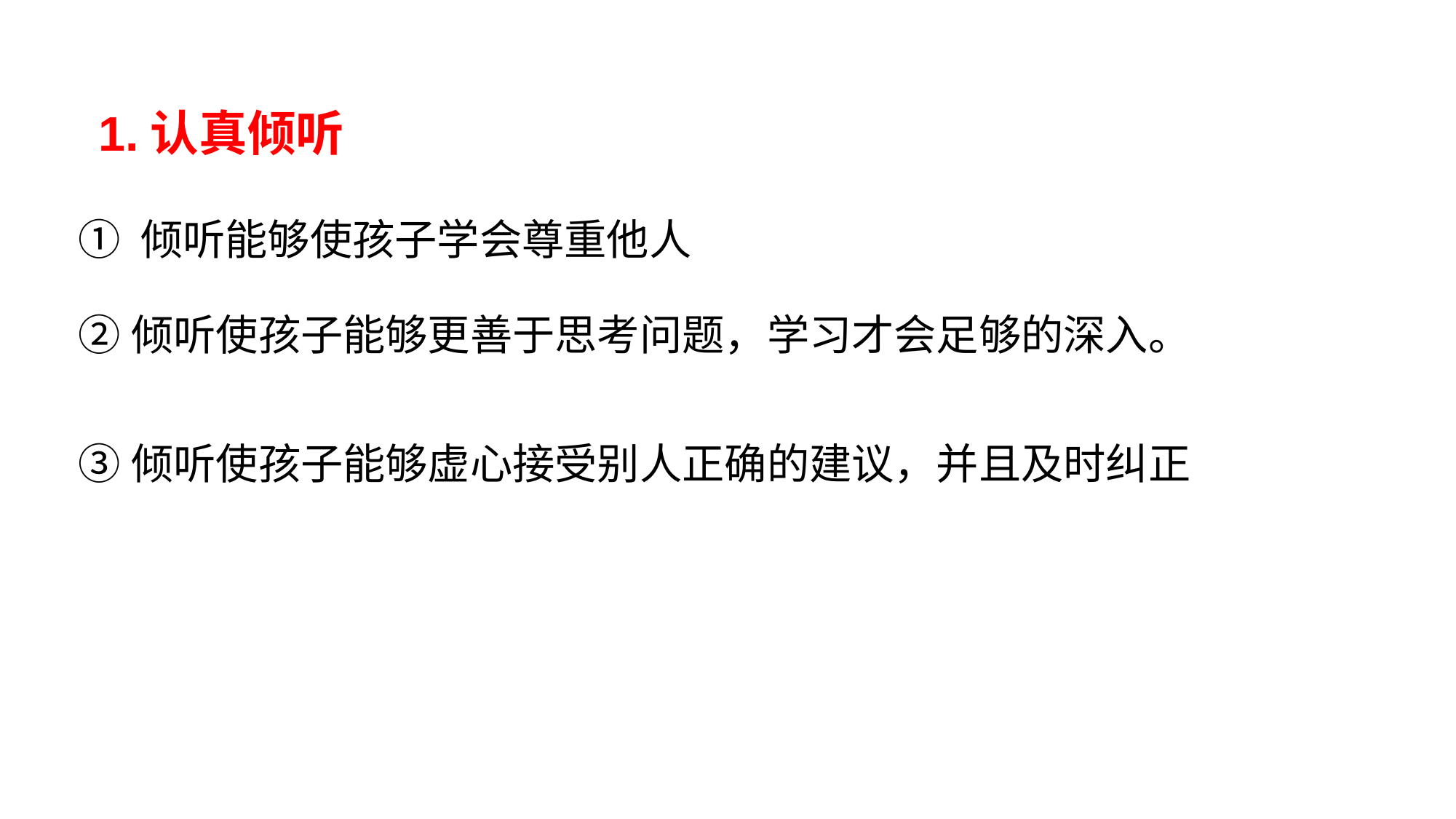

1.认真倾听
① 倾听能够使孩子学会尊重他人
②倾听使孩子能够更善于思考问题，学习才会足够的深入。
③倾听使孩子能够虚心接受别人正确的建议，并且及时纠正